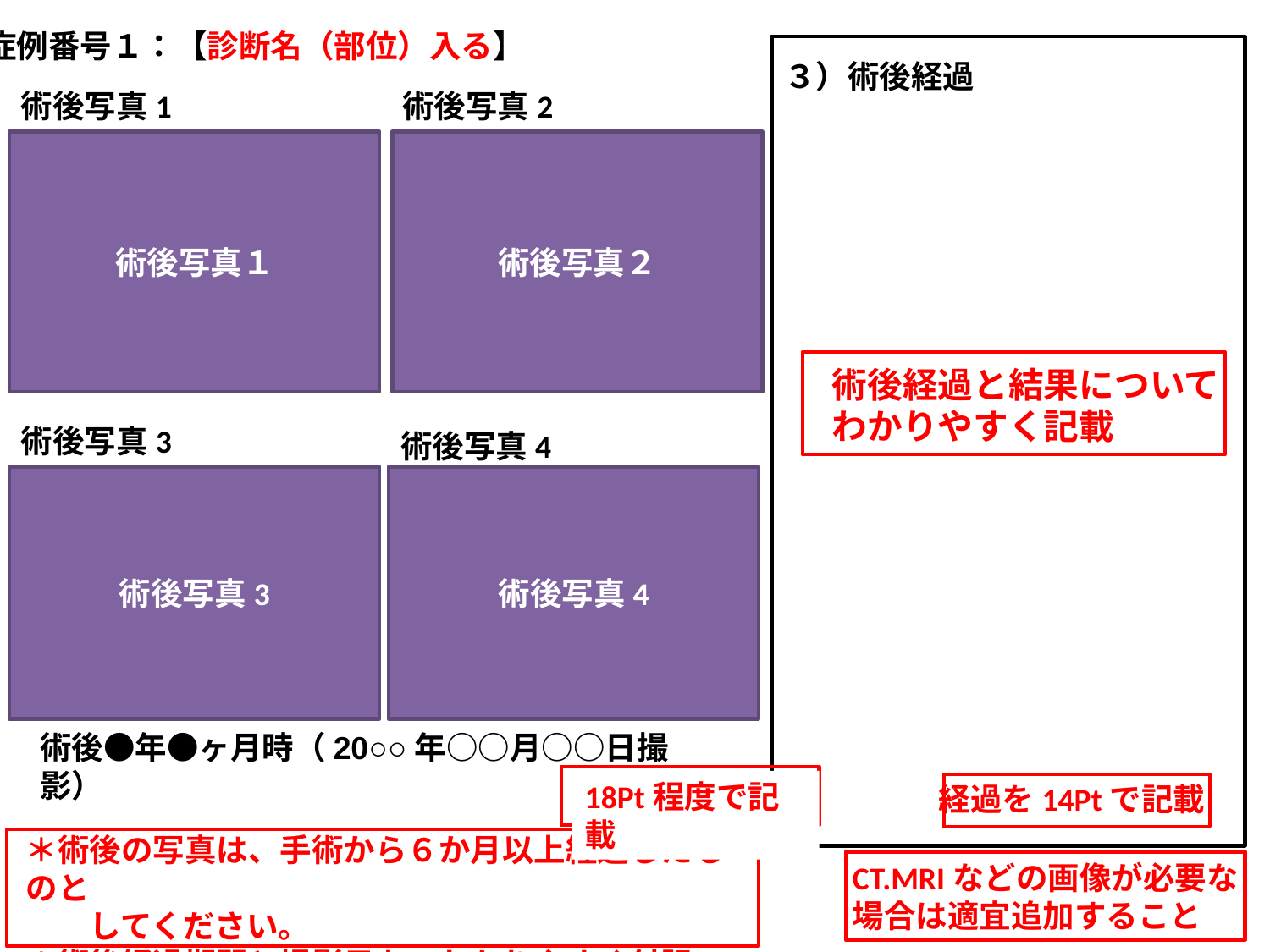

症例番号１：【診断名（部位）入る】

３）術後経過
術後写真1
術後写真2
術後写真１
術後写真２

術後経過と結果について
わかりやすく記載
術後写真3
術後写真4
術後写真3
術後写真4
術後●年●ヶ月時（20○○年○○月○○日撮影）

18Pt程度で記載
経過を14Ptで記載

＊術後の写真は、手術から６か月以上経過したものと
　　してください。
＊術後経過期間と撮影日を、わかりやすく付記。

CT.MRIなどの画像が必要な
場合は適宜追加すること